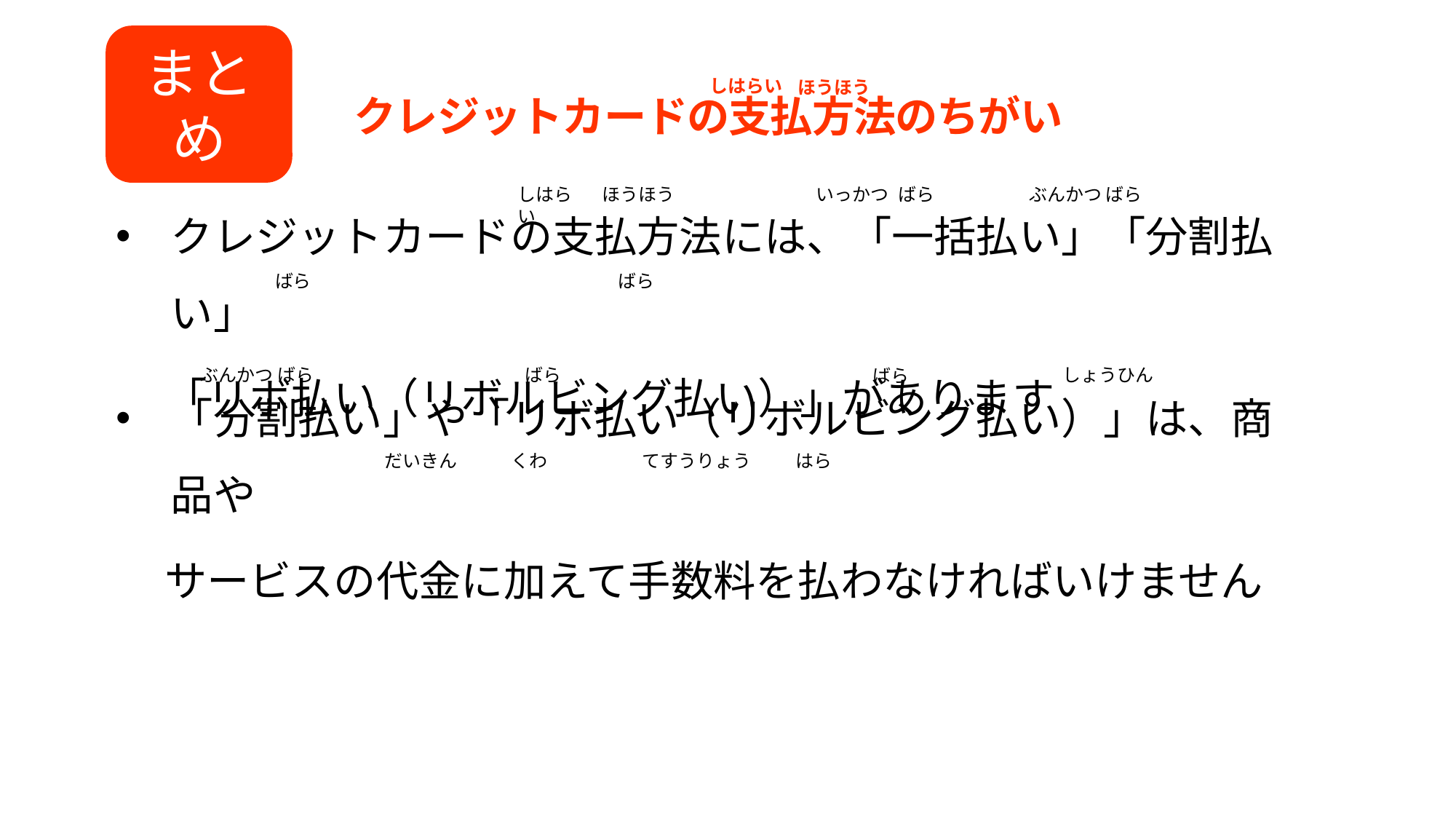

まとめ
しはらい
ほうほう
クレジットカードの支払方法のちがい
しはらい
ほうほう
いっかつ
ばら
ぶんかつ
ばら
クレジットカードの支払方法には、「一括払い」「分割払い」
    「リボ払い（リボルビング払い）」があります
ばら
ばら
ぶんかつ
ばら
ばら
しょうひん
ばら
「分割払い」や「リボ払い（リボルビング払い）」は、商品や
    サービスの代金に加えて手数料を払わなければいけません
だいきん
くわ
てすうりょう
はら